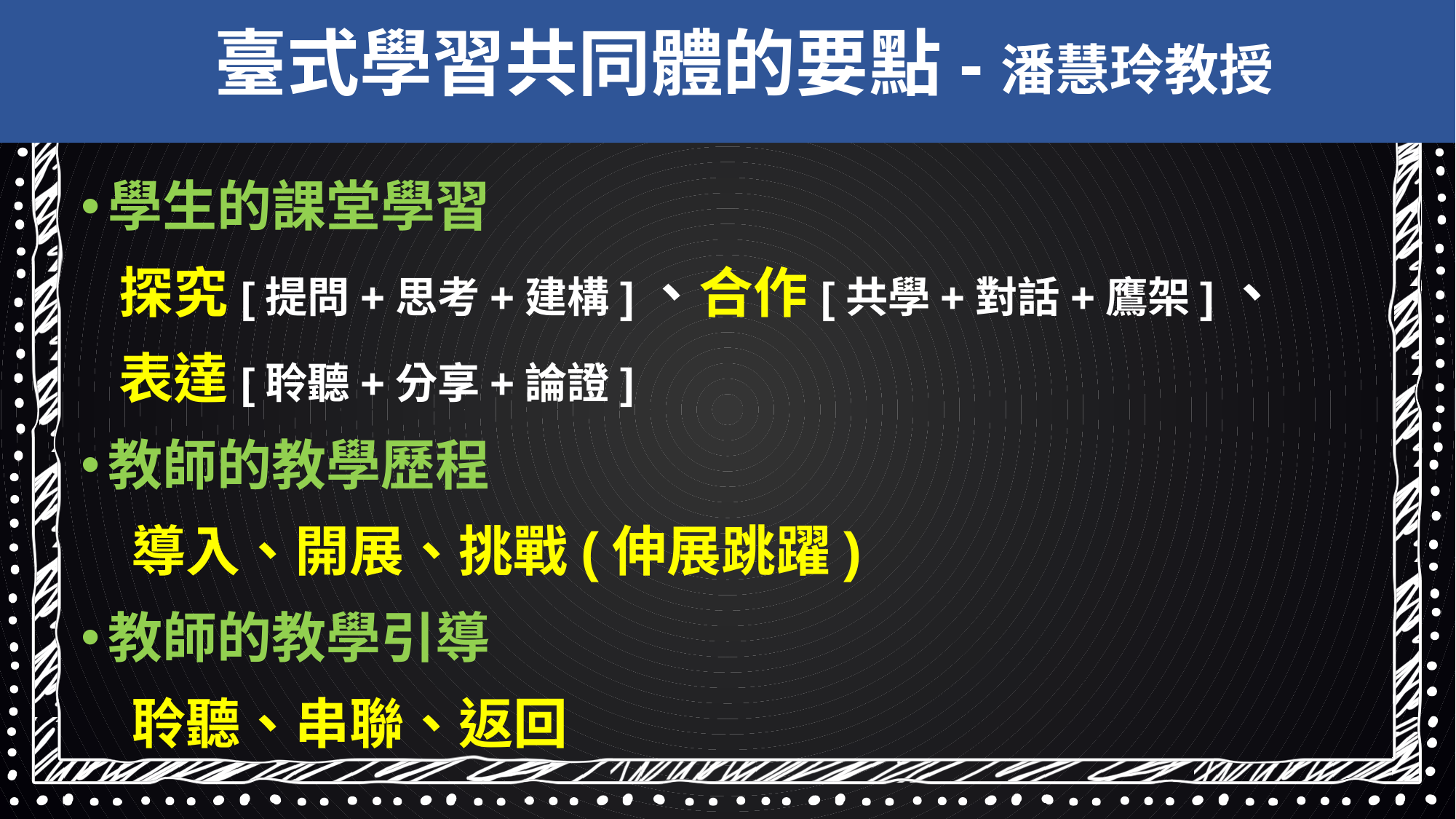

# 臺式學習共同體的要點-潘慧玲教授
學生的課堂學習
  探究[提問+思考+建構]、合作[共學+對話+鷹架]、
  表達[聆聽+分享+論證]
教師的教學歷程
   導入、開展、挑戰(伸展跳躍)
教師的教學引導
   聆聽、串聯、返回